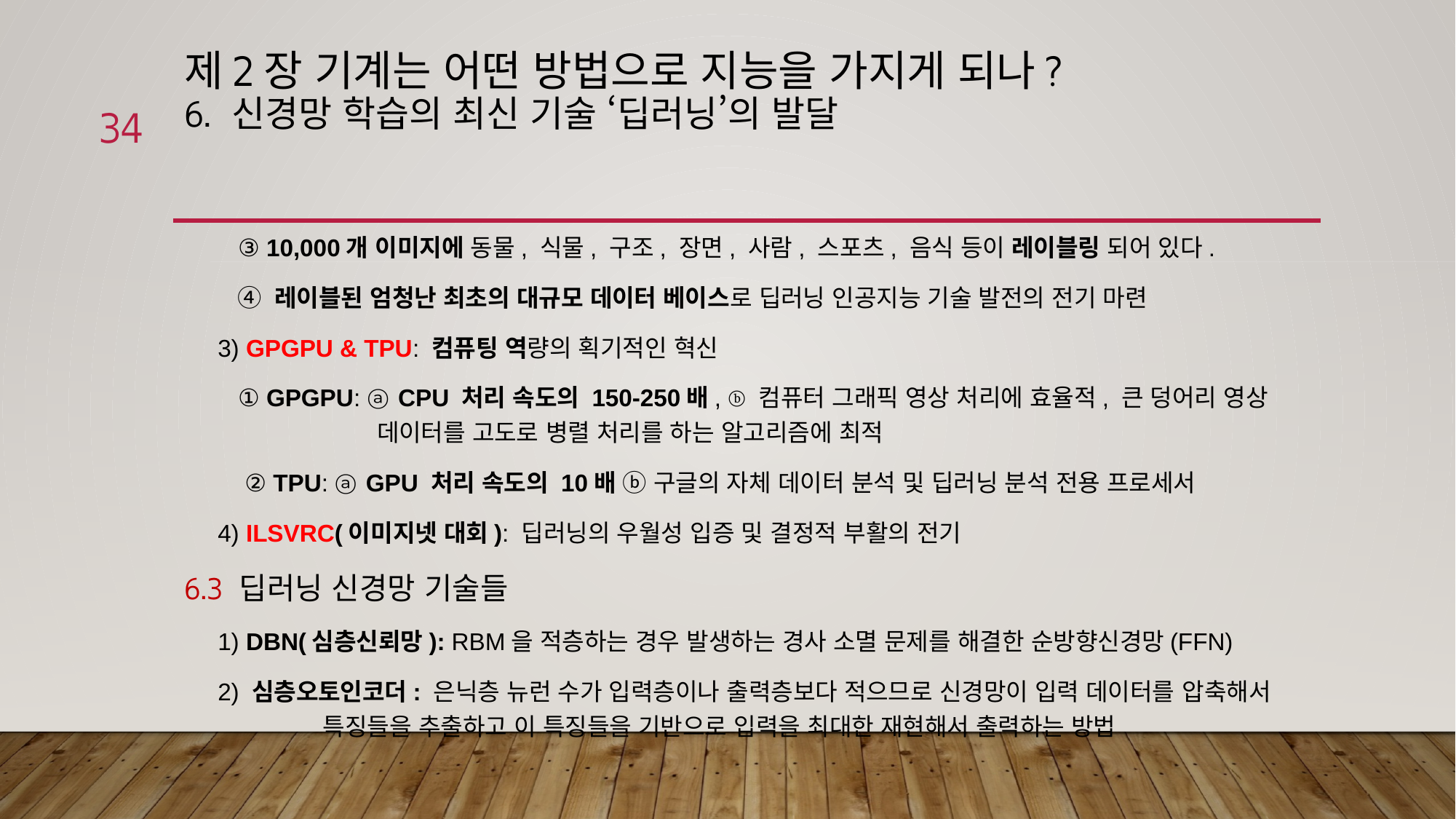

# 제2장 기계는 어떤 방법으로 지능을 가지게 되나? 6. 신경망 학습의 최신 기술 ‘딥러닝’의 발달
34

        ③ 10,000개 이미지에 동물, 식물, 구조, 장면, 사람, 스포츠, 음식 등이 레이블링 되어 있다.
        ④ 레이블된 엄청난 최초의 대규모 데이터 베이스로 딥러닝 인공지능 기술 발전의 전기 마련
     3) GPGPU & TPU: 컴퓨팅 역량의 획기적인 혁신
        ① GPGPU: ⓐ CPU 처리 속도의 150-250배, ⓑ 컴퓨터 그래픽 영상 처리에 효율적, 큰 덩어리 영상 데이터를 고도로 병렬 처리를 하는 알고리즘에 최적
         ② TPU: ⓐ GPU 처리 속도의 10배 ⓑ 구글의 자체 데이터 분석 및 딥러닝 분석 전용 프로세서
     4) ILSVRC(이미지넷 대회): 딥러닝의 우월성 입증 및 결정적 부활의 전기
6.3 딥러닝 신경망 기술들
     1) DBN(심층신뢰망): RBM을 적층하는 경우 발생하는 경사 소멸 문제를 해결한 순방향신경망(FFN)
     2) 심층오토인코더: 은닉층 뉴런 수가 입력층이나 출력층보다 적으므로 신경망이 입력 데이터를 압축해서 특징들을 추출하고 이 특징들을 기반으로 입력을 최대한 재현해서 출력하는 방법